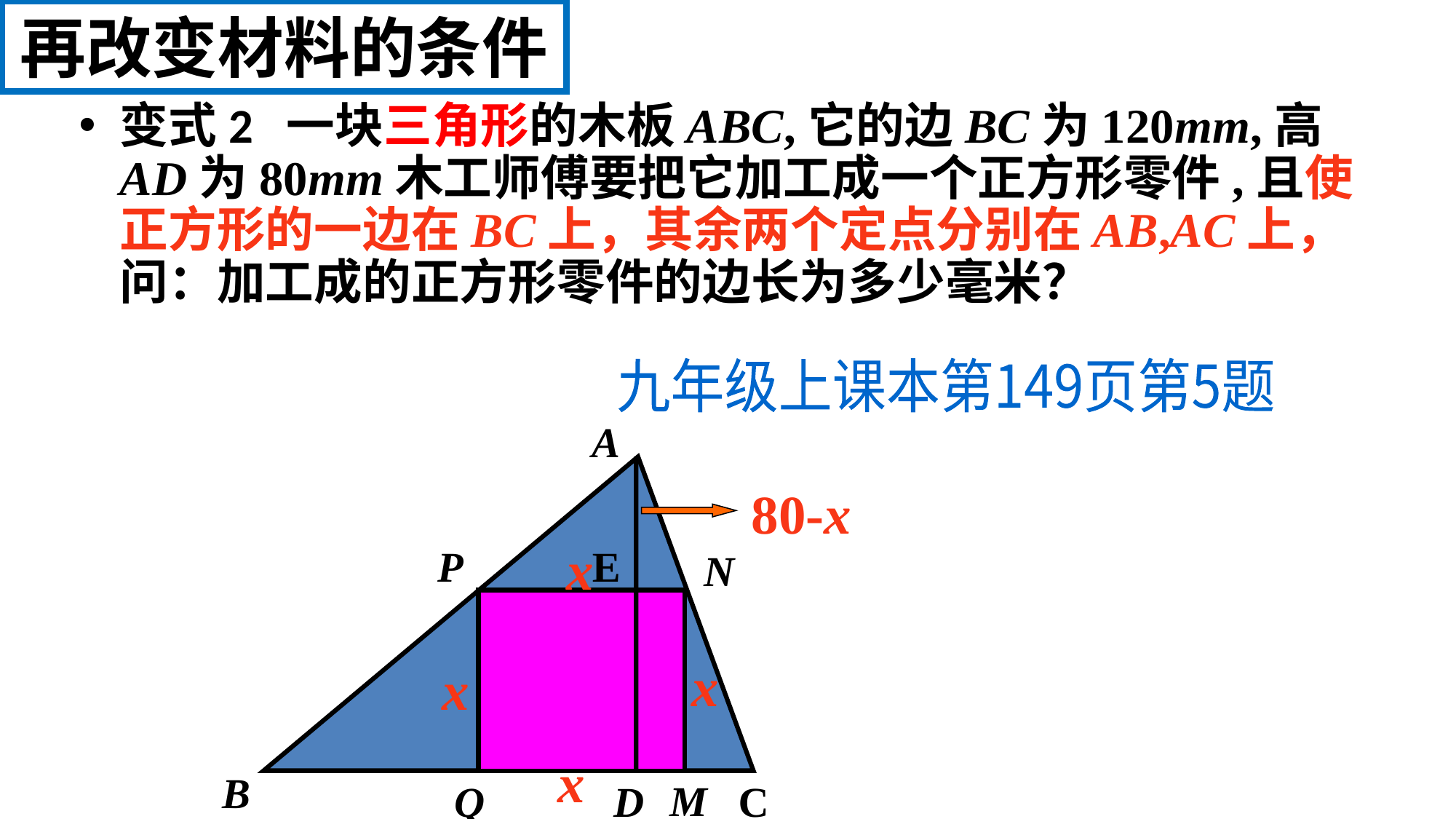

# 再改变材料的条件
变式2  一块三角形的木板ABC,它的边BC为120mm,高AD为80mm木工师傅要把它加工成一个正方形零件,且使正方形的一边在BC上，其余两个定点分别在AB,AC上，问：加工成的正方形零件的边长为多少毫米？
九年级上课本第149页第5题
A

80-x

x
P
E
N

x
x
x
B
M
Q
D
C